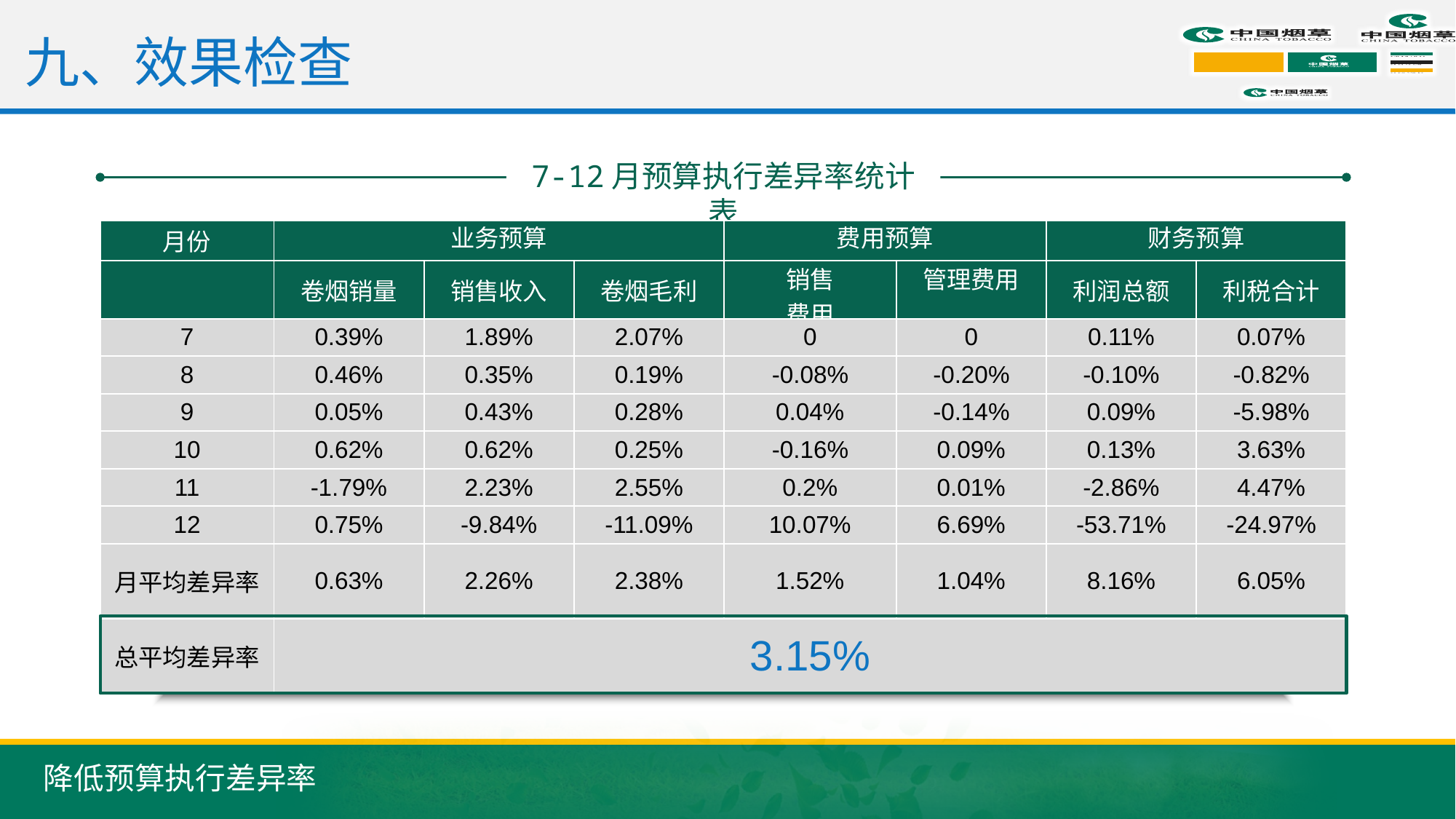

九、效果检查
7-12月预算执行差异率统计表
| 月份 | 业务预算 |  |  | 费用预算 |  | 财务预算 |  |
| --- | --- | --- | --- | --- | --- | --- | --- |
|  | 卷烟销量 | 销售收入 | 卷烟毛利 | 销售 费用 | 管理费用 | 利润总额 | 利税合计 |
| 7 | 0.39% | 1.89% | 2.07% | 0 | 0 | 0.11% | 0.07% |
| 8 | 0.46% | 0.35% | 0.19% | -0.08% | -0.20% | -0.10% | -0.82% |
| 9 | 0.05% | 0.43% | 0.28% | 0.04% | -0.14% | 0.09% | -5.98% |
| 10 | 0.62% | 0.62% | 0.25% | -0.16% | 0.09% | 0.13% | 3.63% |
| 11 | -1.79% | 2.23% | 2.55% | 0.2% | 0.01% | -2.86% | 4.47% |
| 12 | 0.75% | -9.84% | -11.09% | 10.07% | 6.69% | -53.71% | -24.97% |
| 月平均差异率 | 0.63% | 2.26% | 2.38% | 1.52% | 1.04% | 8.16% | 6.05% |
| 总平均差异率 | 3.15% |  |  |  |  |  |  |